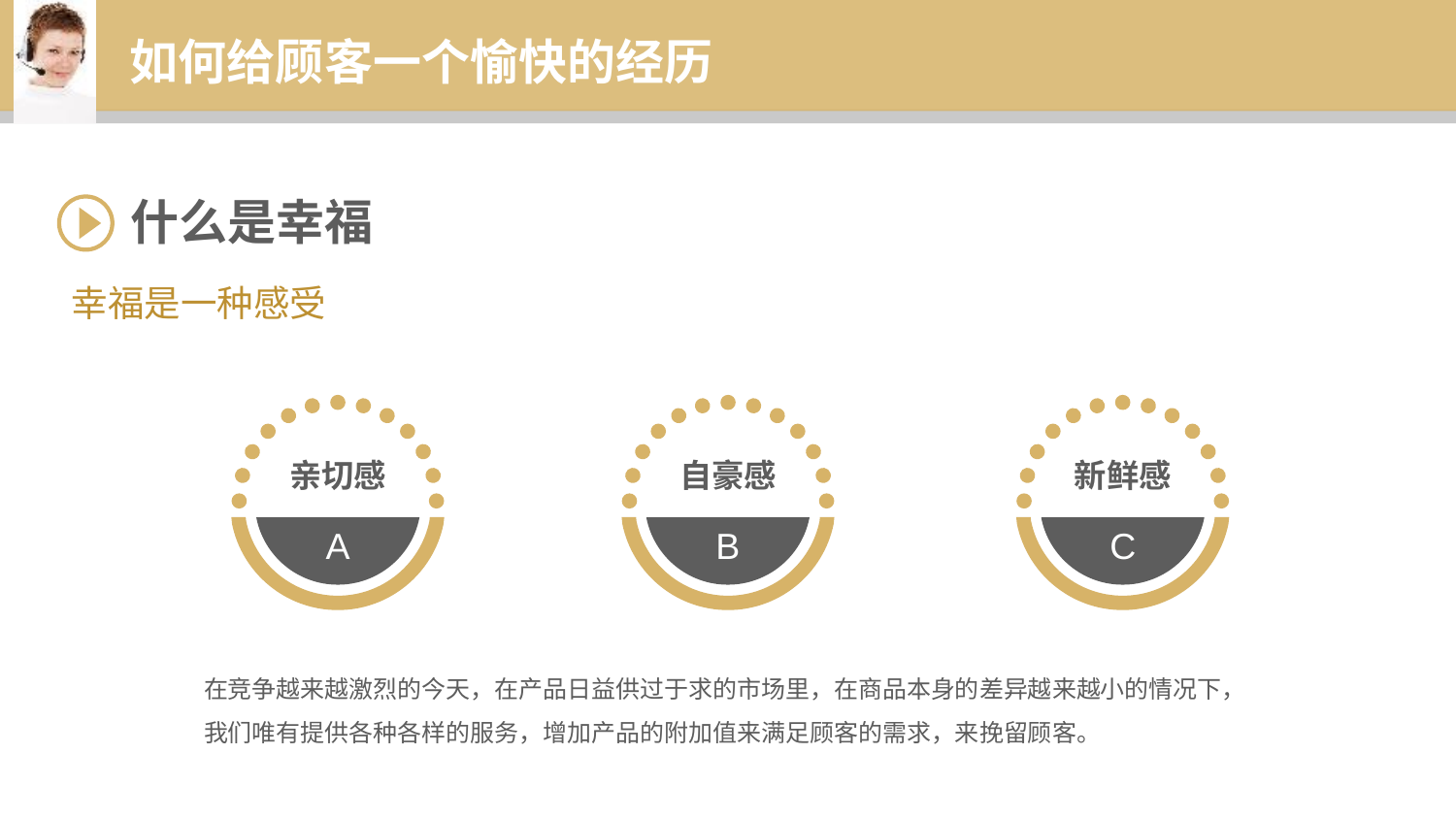

如何给顾客一个愉快的经历
什么是幸福

幸福是一种感受

亲切感
A

自豪感
B

新鲜感
C
在竞争越来越激烈的今天，在产品日益供过于求的市场里，在商品本身的差异越来越小的情况下，我们唯有提供各种各样的服务，增加产品的附加值来满足顾客的需求，来挽留顾客。